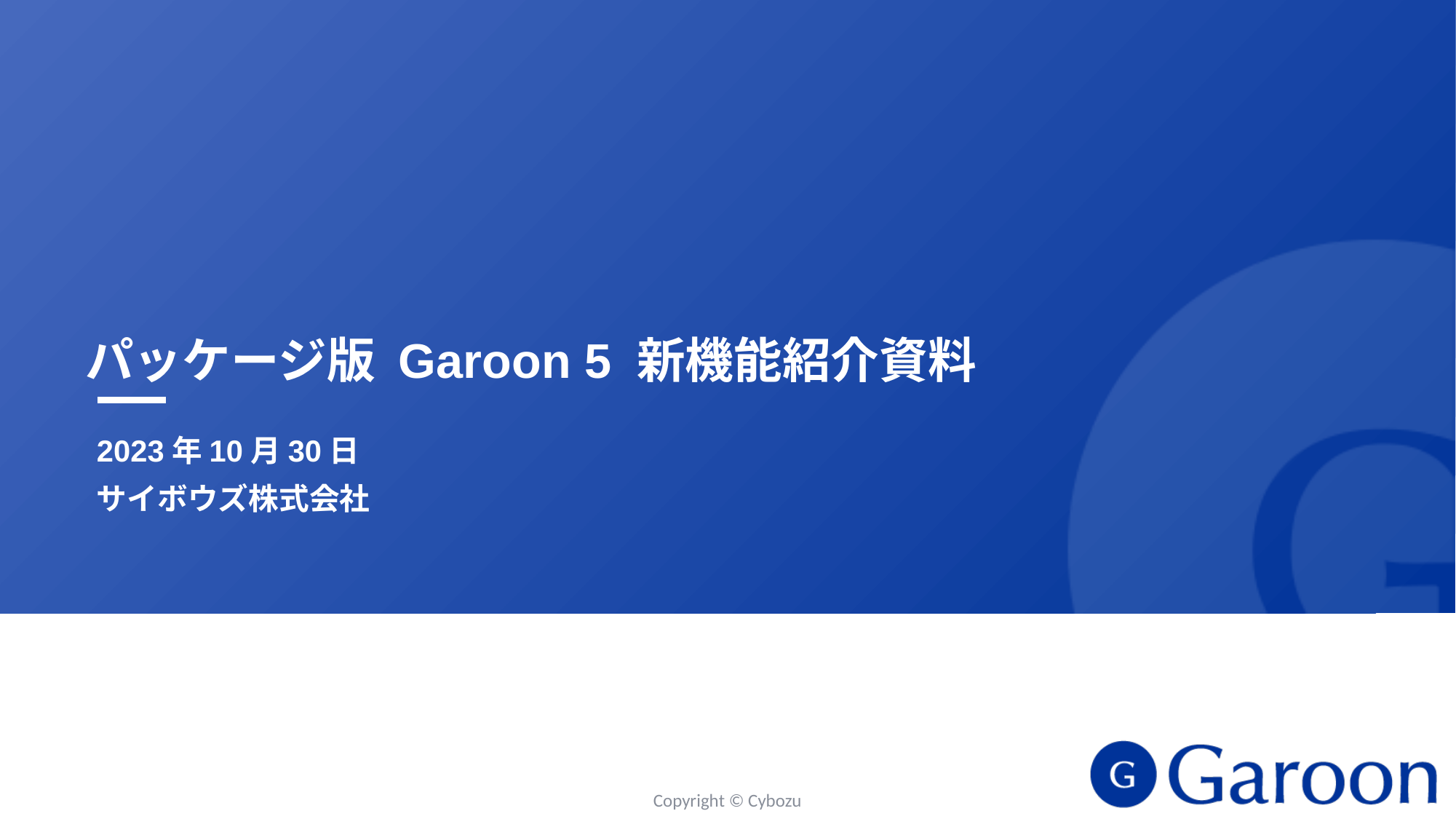

# パッケージ版 Garoon 5 新機能紹介資料
2023年10月30日
サイボウズ株式会社